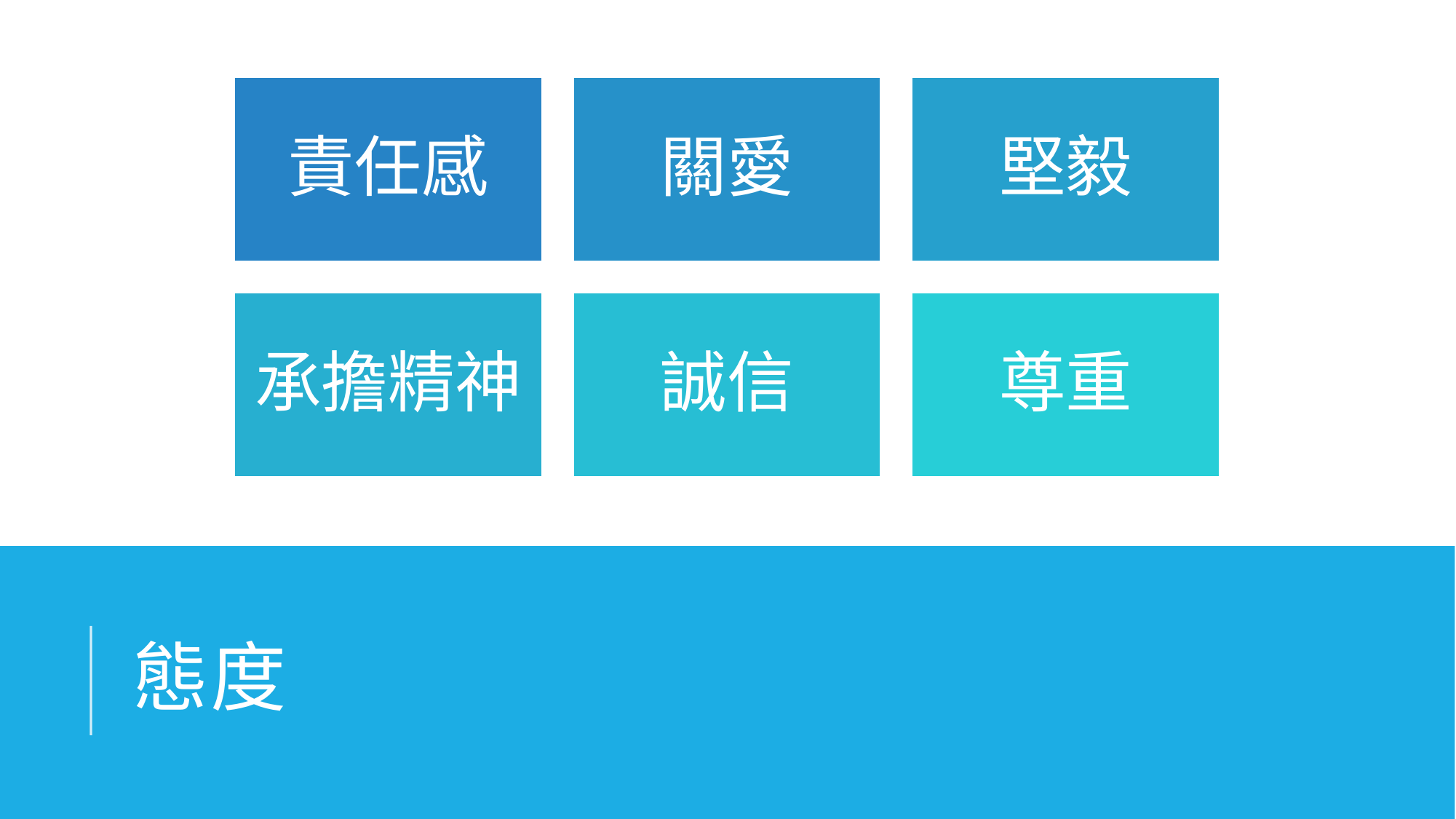

責任感
關愛
堅毅
承擔精神
誠信
尊重

# 態度